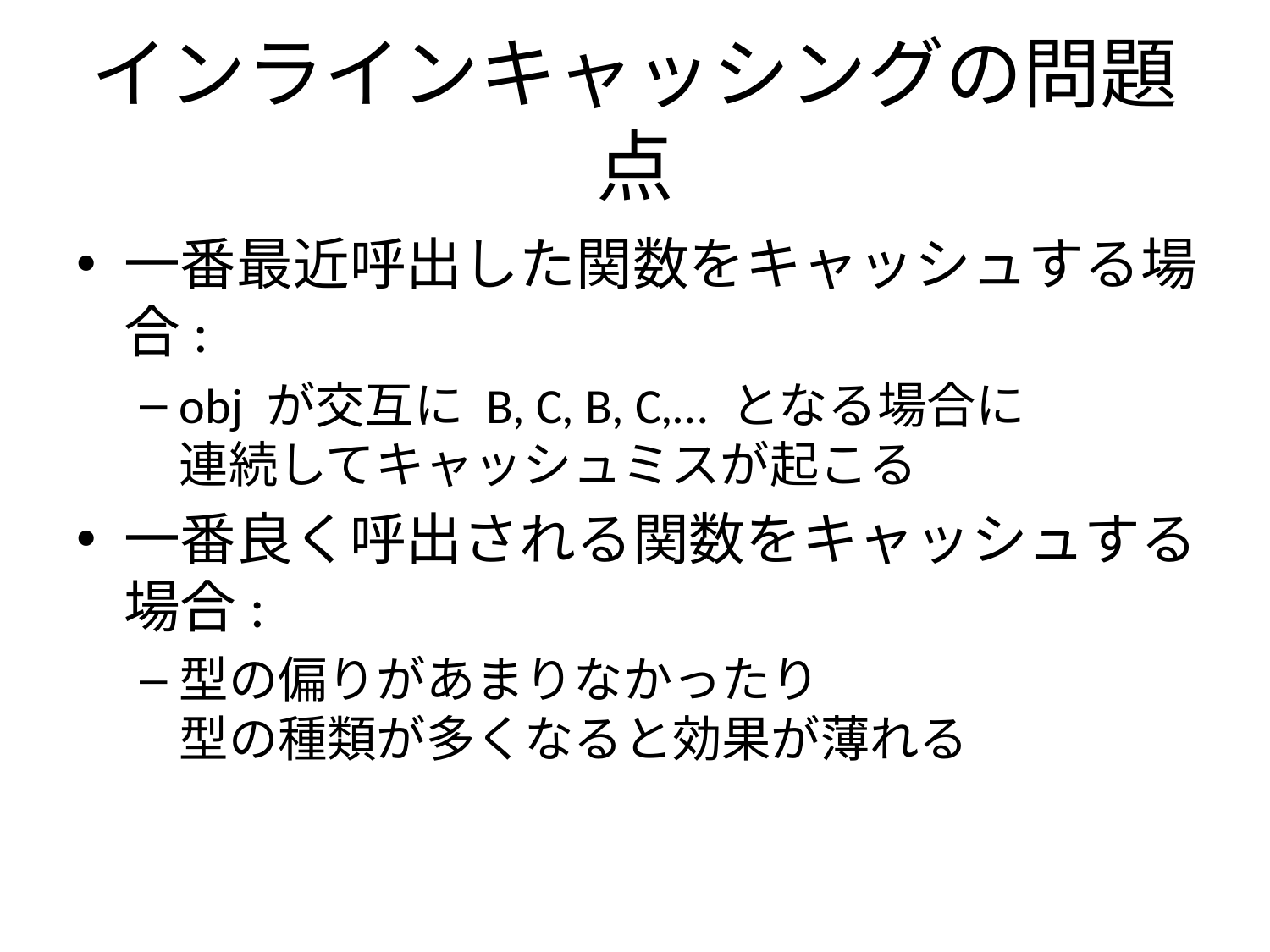

# インラインキャッシングの問題点
一番最近呼出した関数をキャッシュする場合:
obj が交互に B, C, B, C,… となる場合に
連続してキャッシュミスが起こる
一番良く呼出される関数をキャッシュする場合:
型の偏りがあまりなかったり
型の種類が多くなると効果が薄れる